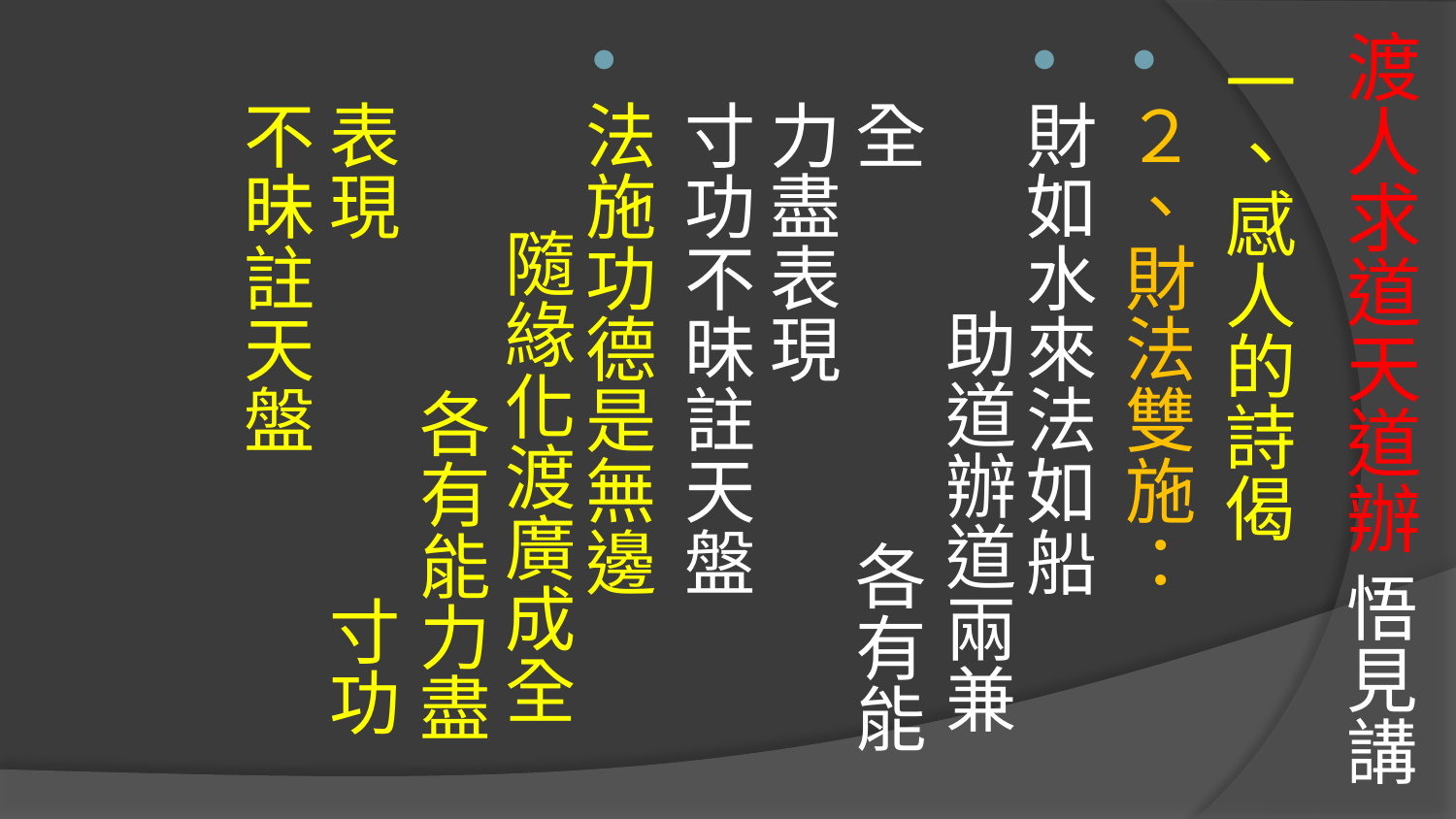

# 渡人求道天道辦 悟見講
一、感人的詩偈
２、財法雙施：
財如水來法如船                         助道辦道兩兼全                       各有能力盡表現                         寸功不昧註天盤
法施功德是無邊                    隨緣化渡廣成全                      各有能力盡表現                      寸功不昧註天盤